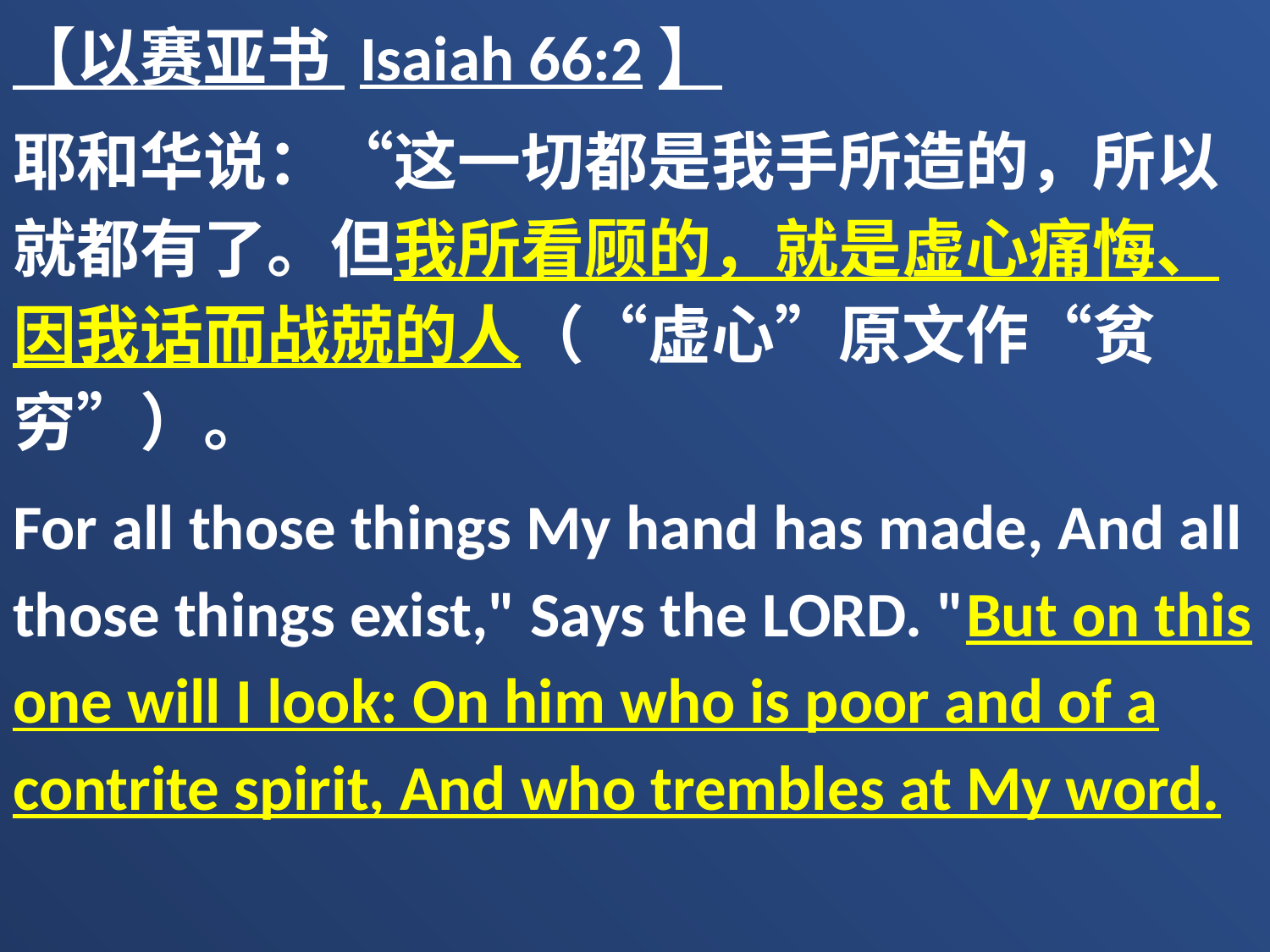

【以赛亚书 Isaiah 66:2】
耶和华说：“这一切都是我手所造的，所以就都有了。但我所看顾的，就是虚心痛悔、因我话而战兢的人（“虚心”原文作“贫穷”）。
For all those things My hand has made, And all those things exist," Says the LORD. "But on this one will I look: On him who is poor and of a contrite spirit, And who trembles at My word.